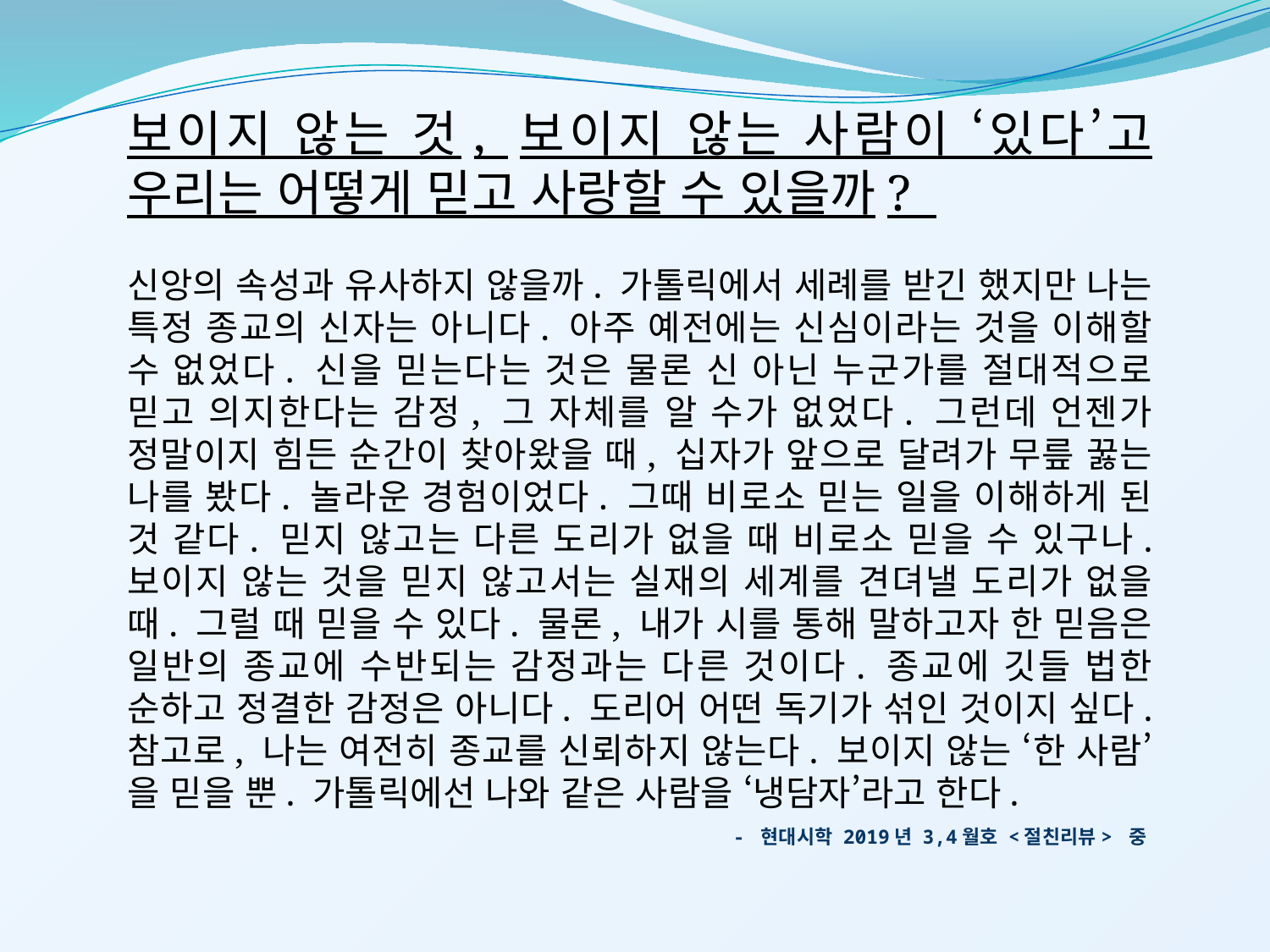

보이지 않는 것, 보이지 않는 사람이 ‘있다’고 우리는 어떻게 믿고 사랑할 수 있을까?

신앙의 속성과 유사하지 않을까. 가톨릭에서 세례를 받긴 했지만 나는 특정 종교의 신자는 아니다. 아주 예전에는 신심이라는 것을 이해할 수 없었다. 신을 믿는다는 것은 물론 신 아닌 누군가를 절대적으로 믿고 의지한다는 감정, 그 자체를 알 수가 없었다. 그런데 언젠가 정말이지 힘든 순간이 찾아왔을 때, 십자가 앞으로 달려가 무릎 꿇는 나를 봤다. 놀라운 경험이었다. 그때 비로소 믿는 일을 이해하게 된 것 같다. 믿지 않고는 다른 도리가 없을 때 비로소 믿을 수 있구나. 보이지 않는 것을 믿지 않고서는 실재의 세계를 견뎌낼 도리가 없을 때. 그럴 때 믿을 수 있다. 물론, 내가 시를 통해 말하고자 한 믿음은 일반의 종교에 수반되는 감정과는 다른 것이다. 종교에 깃들 법한 순하고 정결한 감정은 아니다. 도리어 어떤 독기가 섞인 것이지 싶다. 참고로, 나는 여전히 종교를 신뢰하지 않는다. 보이지 않는 ‘한 사람’을 믿을 뿐. 가톨릭에선 나와 같은 사람을 ‘냉담자’라고 한다.
- 현대시학 2019년 3,4월호 <절친리뷰> 중